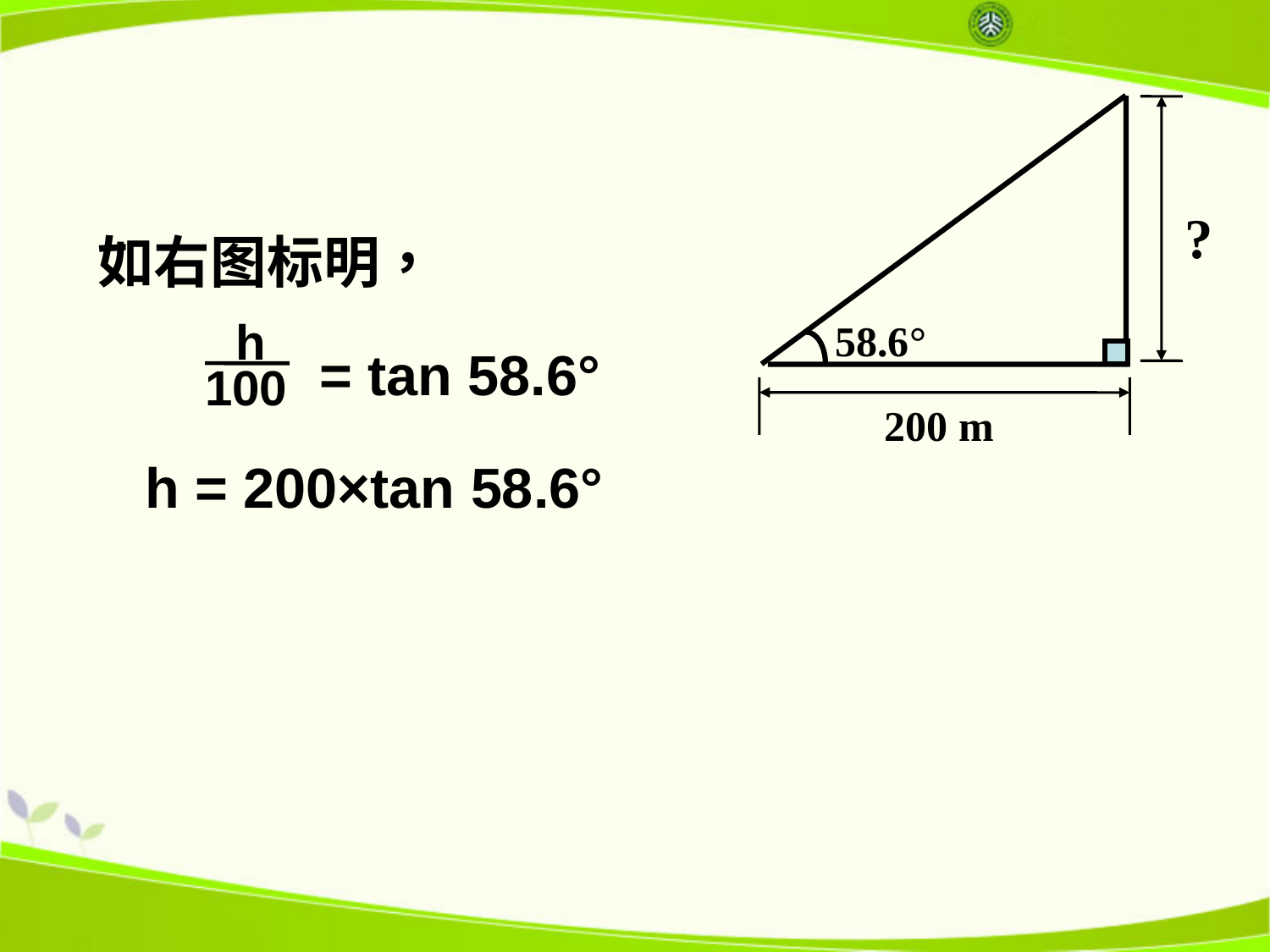

?

如右图标明，
		   = tan 58.6°
 	h = 200×tan 58.6°

58.6°
h
100

200 m